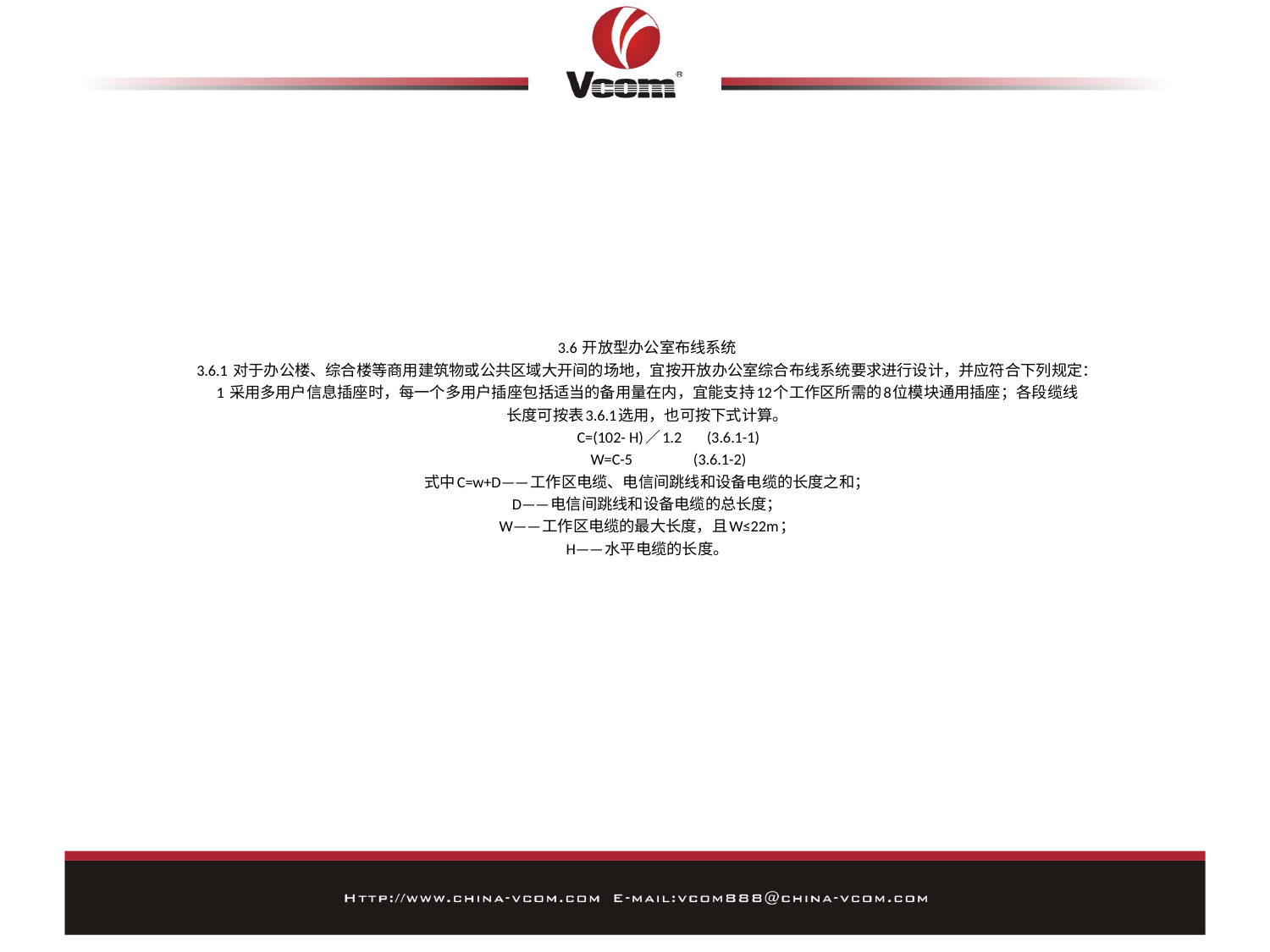

# 3.6 开放型办公室布线系统 3.6.1 对于办公楼、综合楼等商用建筑物或公共区域大开间的场地，宜按开放办公室综合布线系统要求进行设计，并应符合下列规定： 1 采用多用户信息插座时，每一个多用户插座包括适当的备用量在内，宜能支持12个工作区所需的8位模块通用插座；各段缆线 长度可按表3.6.1选用，也可按下式计算。 C=(102- H)／1.2       (3.6.1-1) W=C-5                 (3.6.1-2) 式中C=w+D——工作区电缆、电信间跳线和设备电缆的长度之和； D——电信间跳线和设备电缆的总长度； W——工作区电缆的最大长度，且W≤22m； H——水平电缆的长度。